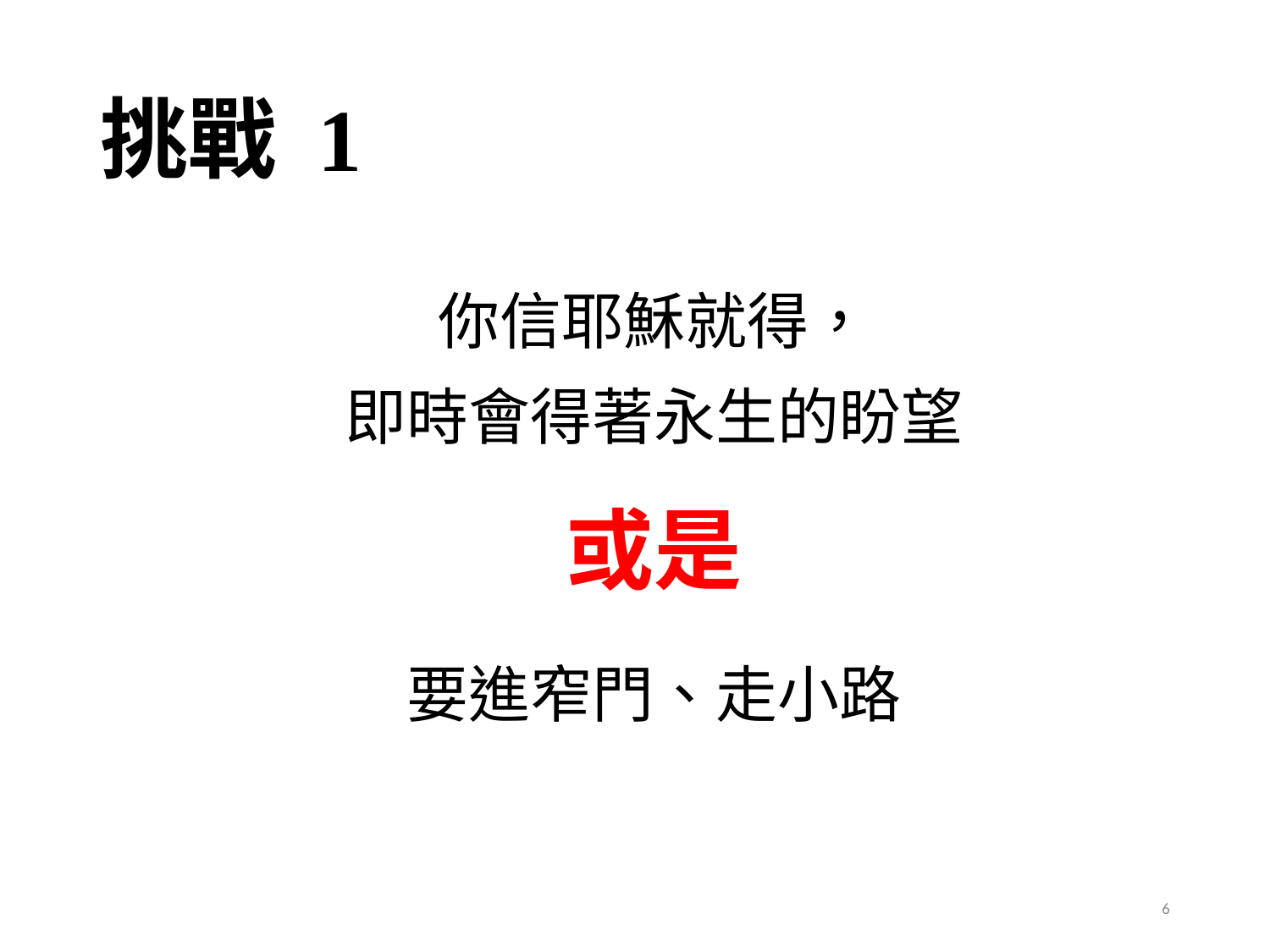

# 挑戰 1
你信耶穌就得，
即時會得著永生的盼望
或是
要進窄門、走小路
6